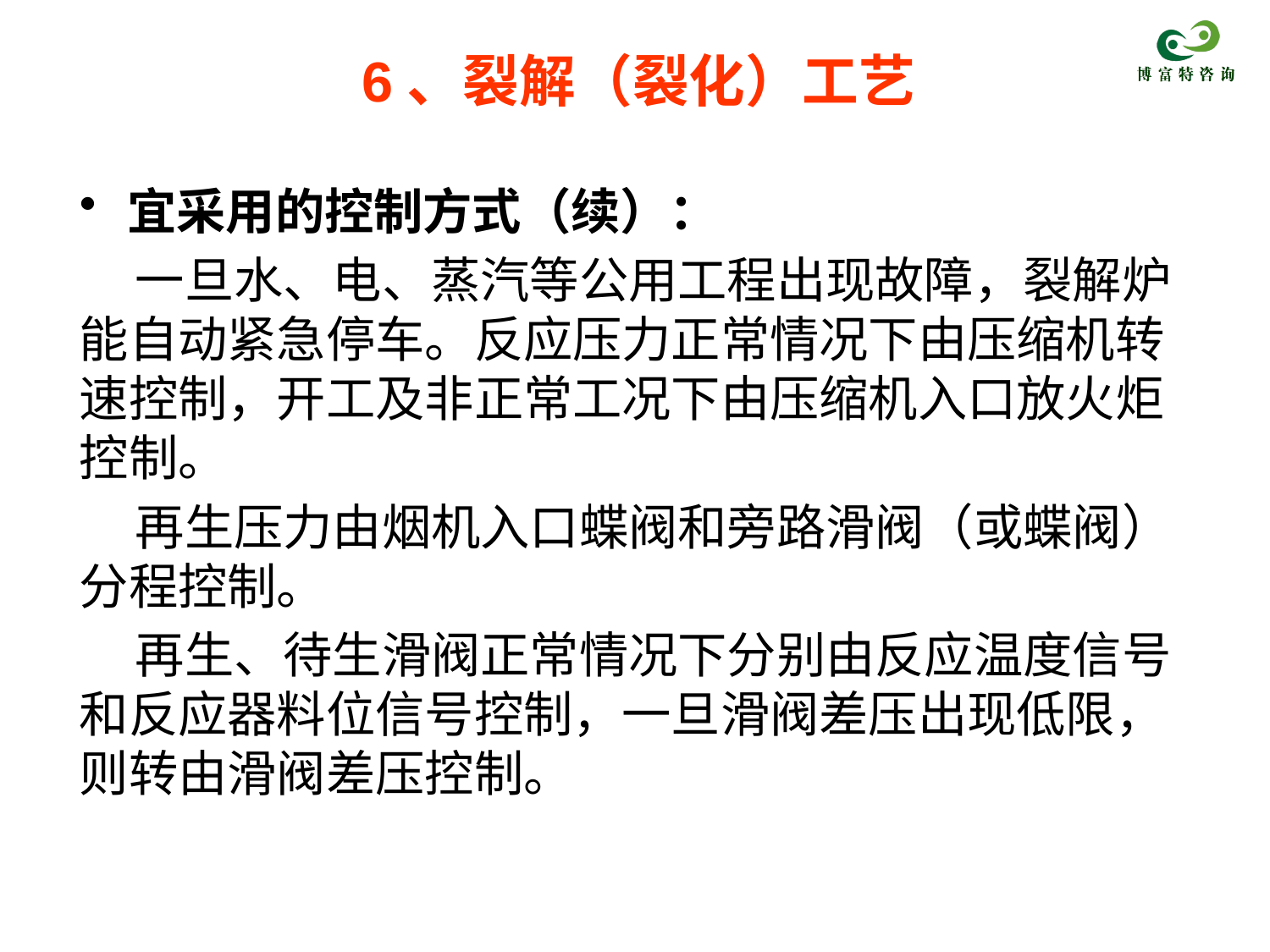

# 6、裂解（裂化）工艺
宜采用的控制方式（续）：
    一旦水、电、蒸汽等公用工程出现故障，裂解炉能自动紧急停车。反应压力正常情况下由压缩机转速控制，开工及非正常工况下由压缩机入口放火炬控制。
    再生压力由烟机入口蝶阀和旁路滑阀（或蝶阀）分程控制。
    再生、待生滑阀正常情况下分别由反应温度信号和反应器料位信号控制，一旦滑阀差压出现低限，则转由滑阀差压控制。